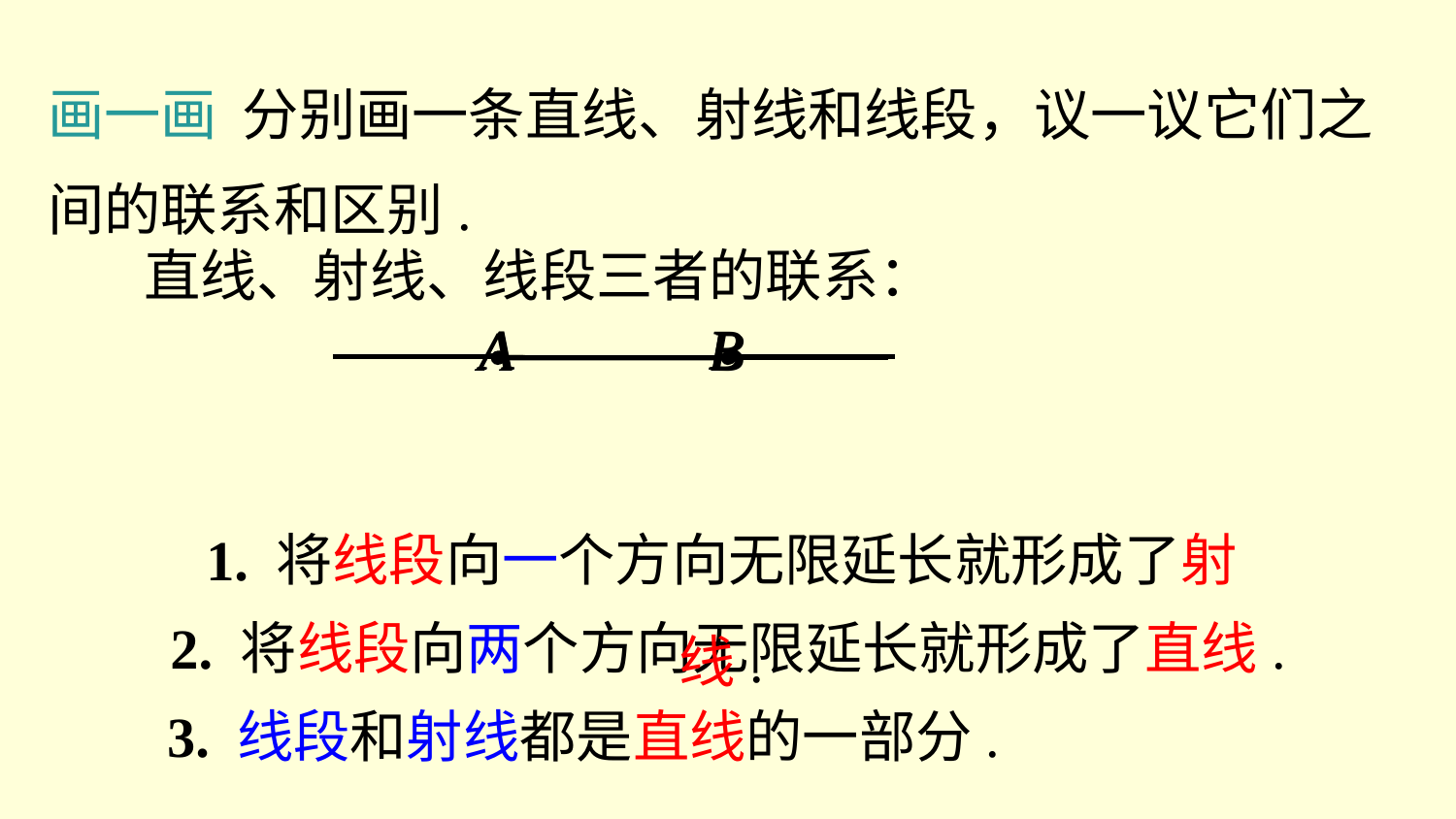

画一画  分别画一条直线、射线和线段，议一议它们之间的联系和区别.

直线、射线、线段三者的联系：
A
B

A
B

A
B

1. 将线段向一个方向无限延长就形成了射线.
2. 将线段向两个方向无限延长就形成了直线.
3. 线段和射线都是直线的一部分.